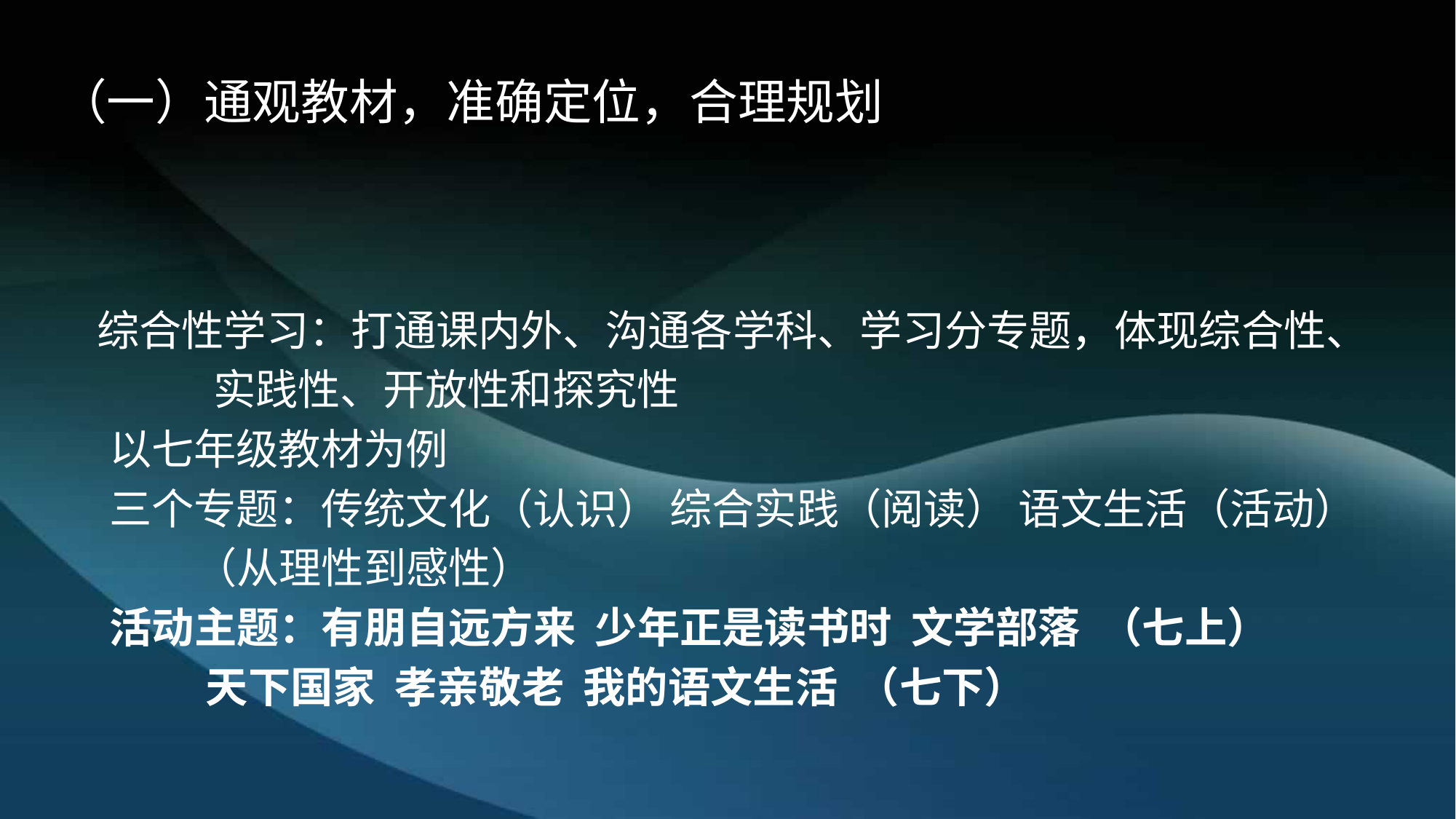

# （一）通观教材，准确定位，合理规划

 综合性学习：打通课内外、沟通各学科、学习分专题，体现综合性、
             实践性、开放性和探究性
  以七年级教材为例
  三个专题：传统文化（认识） 综合实践（阅读） 语文生活（活动）
           （从理性到感性）
  活动主题：有朋自远方来  少年正是读书时  文学部落  （七上）
            天下国家  孝亲敬老  我的语文生活  （七下）